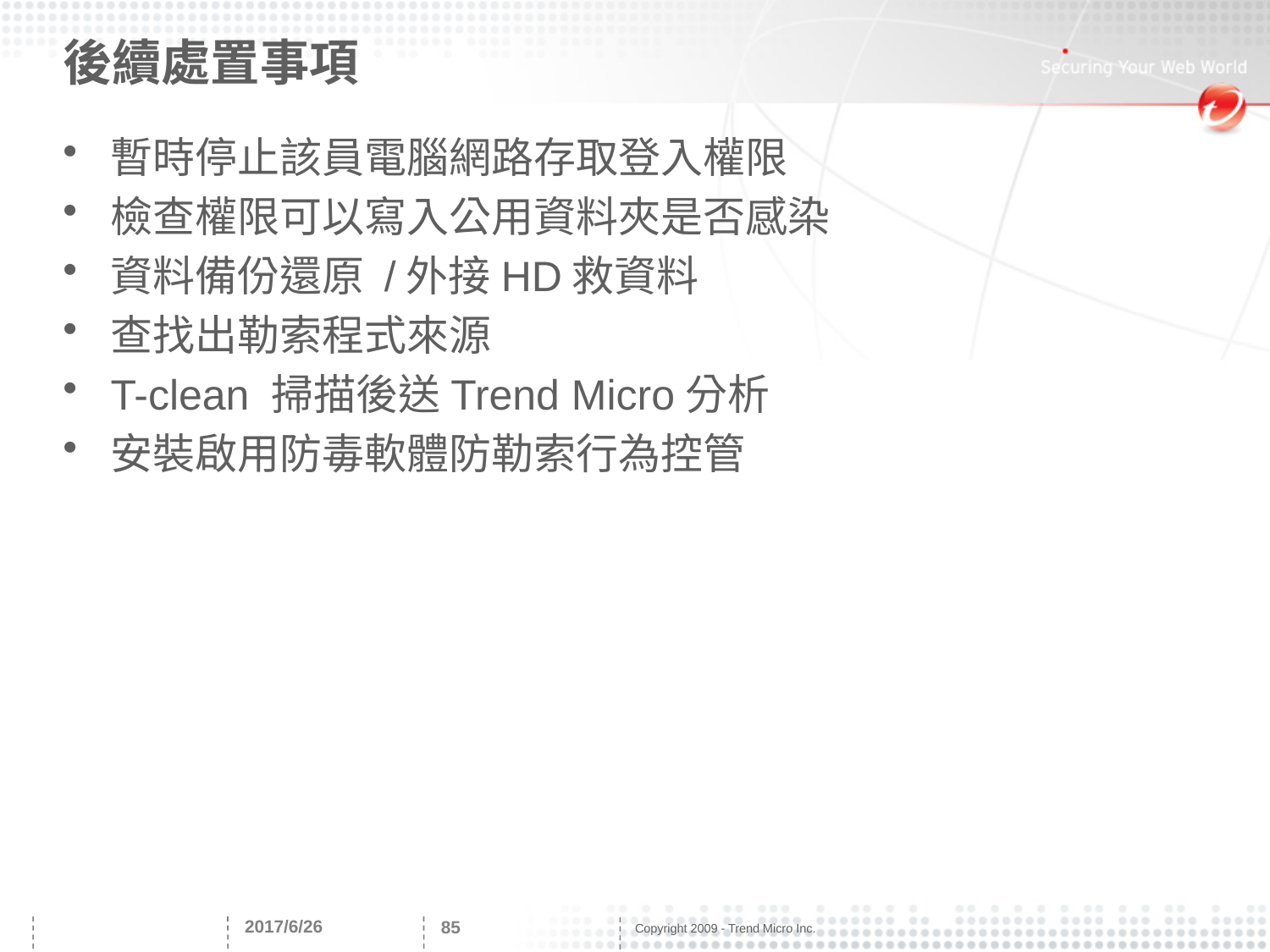

# 後續處置事項
暫時停止該員電腦網路存取登入權限
檢查權限可以寫入公用資料夾是否感染
資料備份還原 /外接HD救資料
查找出勒索程式來源
T-clean 掃描後送Trend Micro分析
安裝啟用防毒軟體防勒索行為控管

2017/6/26
85